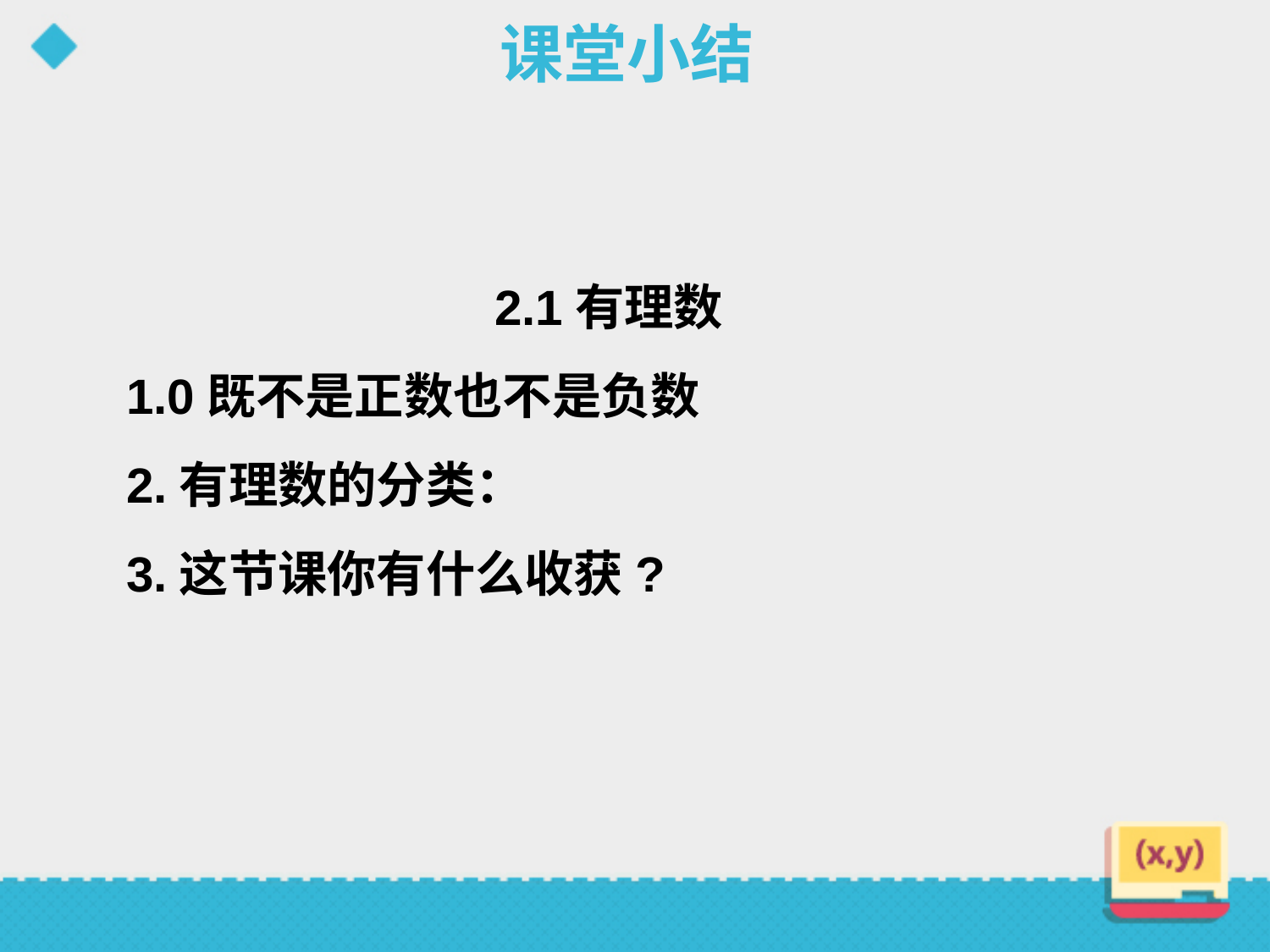

# 课堂小结
　　　　　　　 2.1有理数
1.0既不是正数也不是负数
2.有理数的分类：
3.这节课你有什么收获?